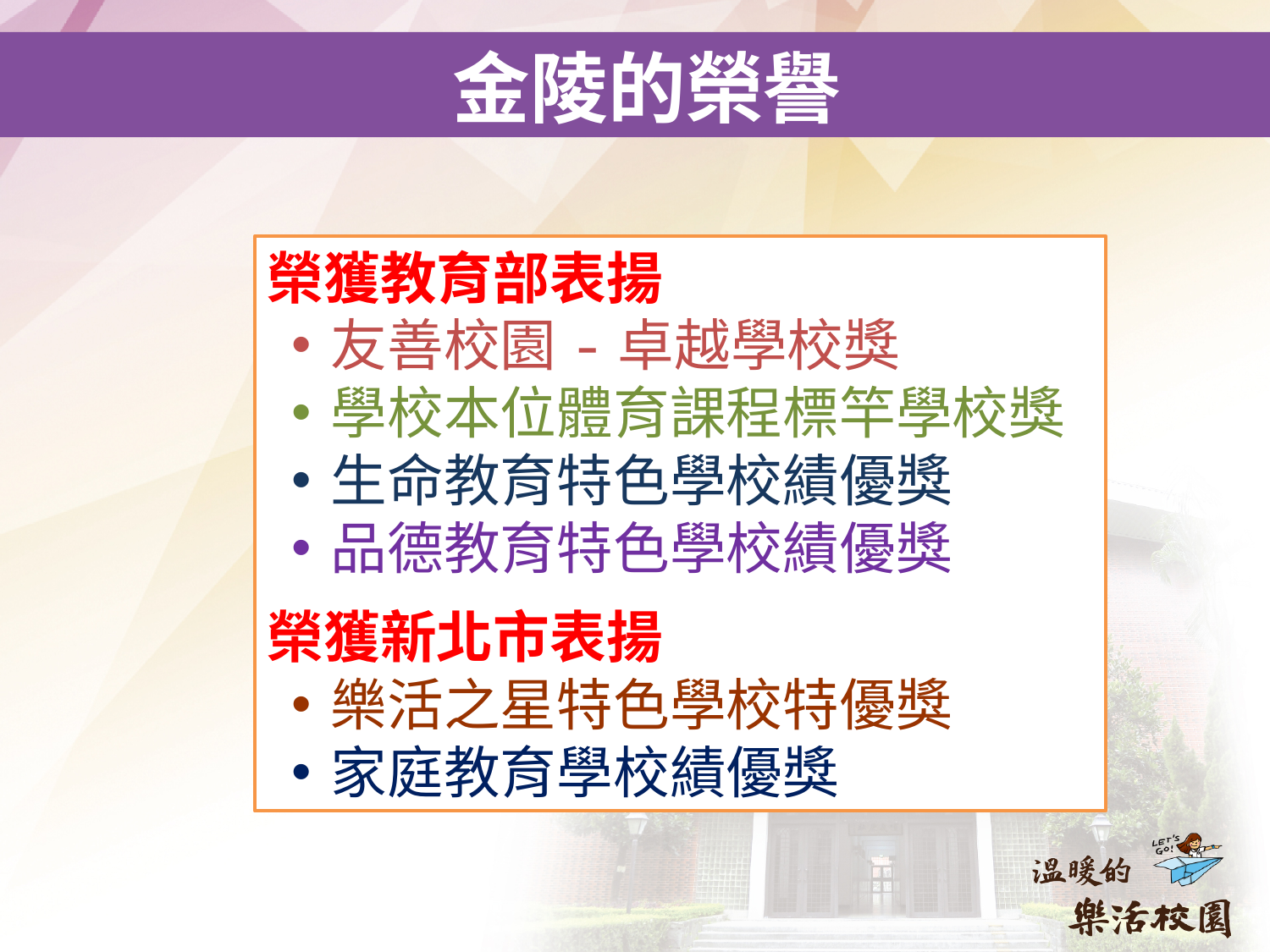

金陵的榮譽
榮獲教育部表揚
友善校園-卓越學校獎
學校本位體育課程標竿學校獎
生命教育特色學校績優獎
品德教育特色學校績優獎
榮獲新北市表揚
樂活之星特色學校特優獎
家庭教育學校績優獎